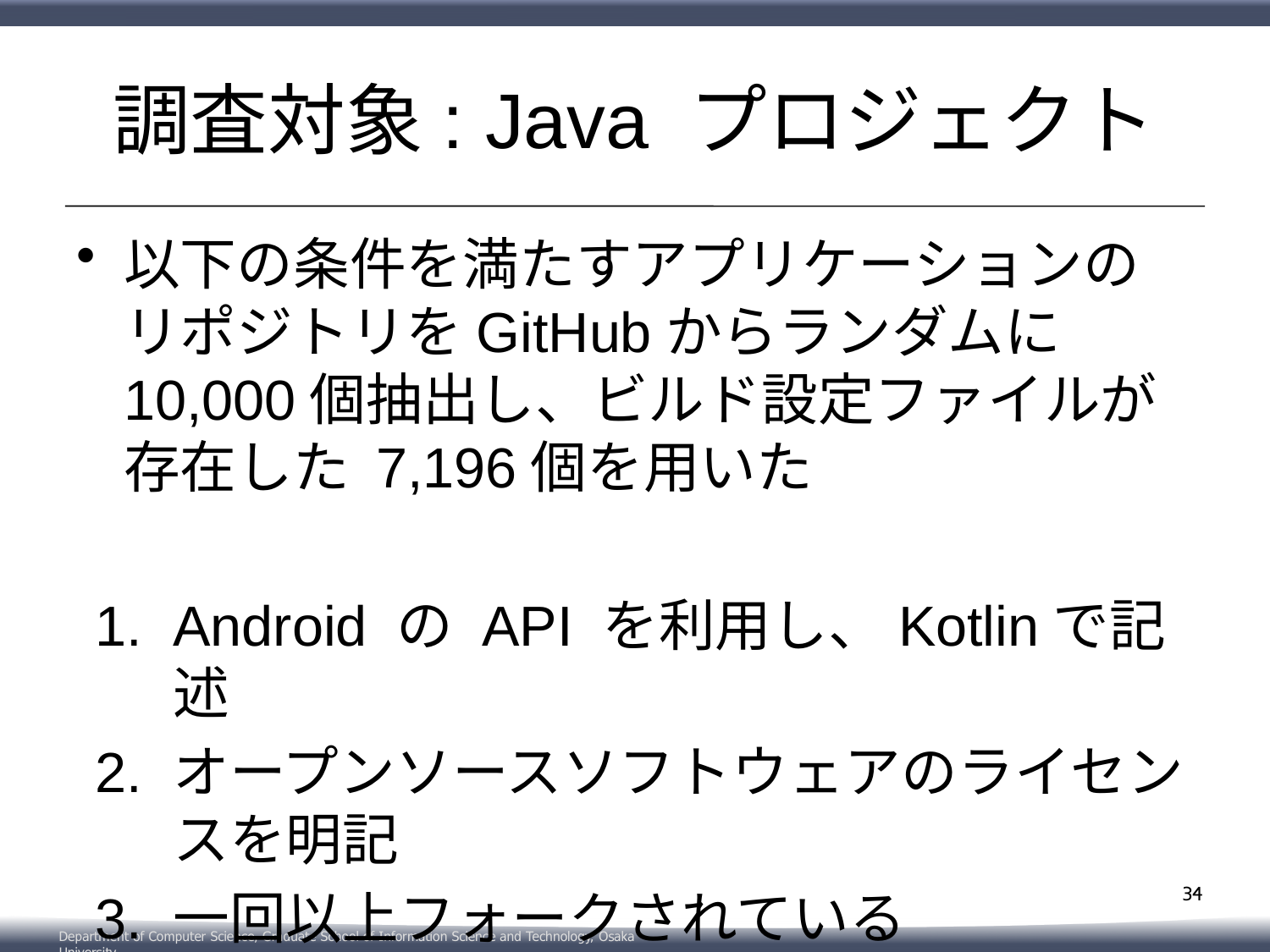

# 調査対象: Java プロジェクト
以下の条件を満たすアプリケーションのリポジトリをGitHubからランダムに10,000個抽出し、ビルド設定ファイルが存在した 7,196個を用いた

Android の API を利用し、Kotlinで記述
オープンソースソフトウェアのライセンスを明記
一回以上フォークされている
JNI や Java ME の API を利用していない
34